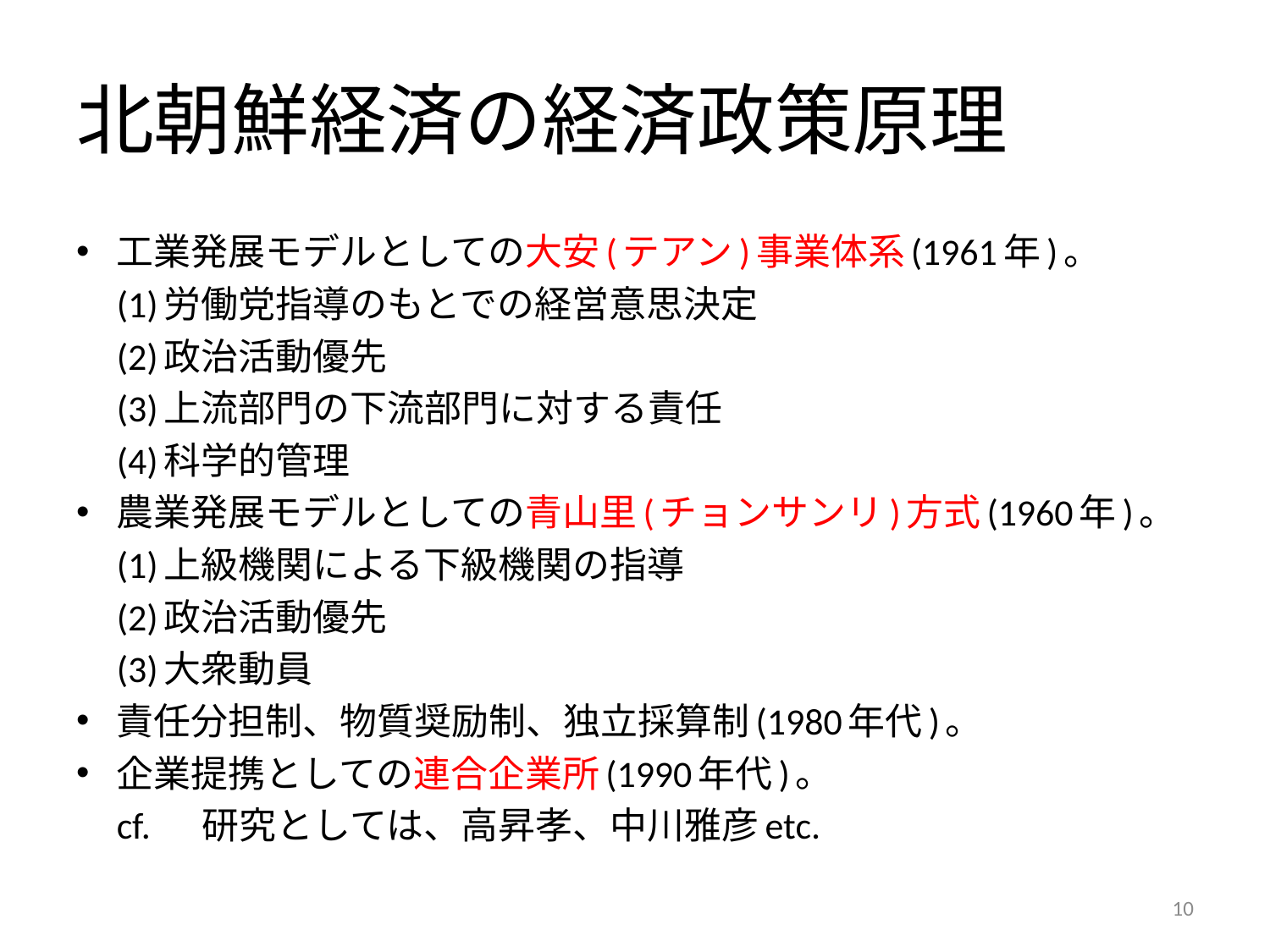

# 北朝鮮経済の経済政策原理
工業発展モデルとしての大安(テアン)事業体系(1961年)。
		(1)労働党指導のもとでの経営意思決定
		(2)政治活動優先
		(3)上流部門の下流部門に対する責任
		(4)科学的管理
農業発展モデルとしての青山里(チョンサンリ)方式(1960年)。
		(1)上級機関による下級機関の指導
		(2)政治活動優先
		(3)大衆動員
責任分担制、物質奨励制、独立採算制(1980年代)。
企業提携としての連合企業所(1990年代)。
	cf. 　研究としては、高昇孝、中川雅彦etc.
10